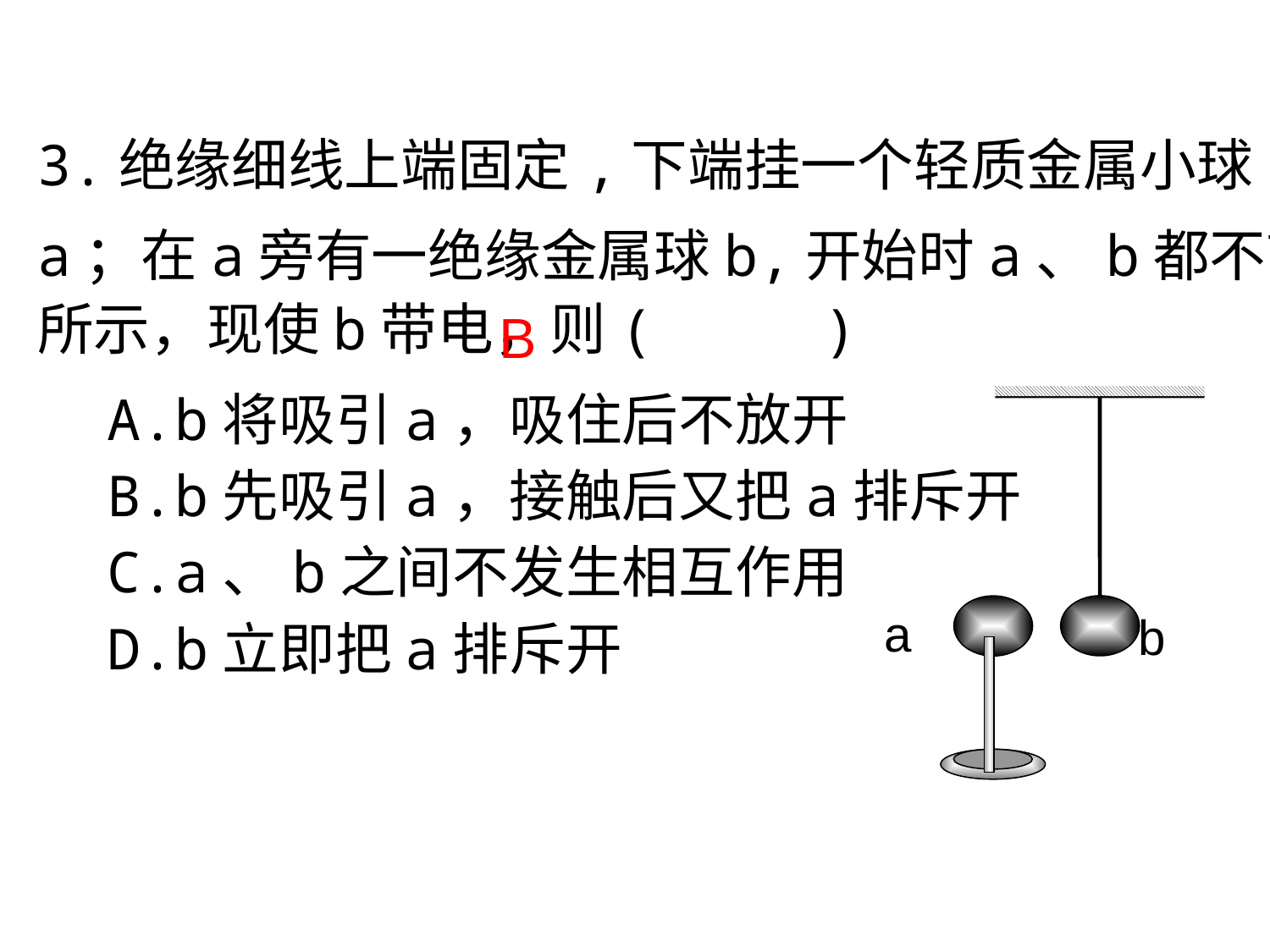

3.绝缘细线上端固定,下端挂一个轻质金属小球
a；在a旁有一绝缘金属球b,开始时a、b都不带电如图所示，现使b带电，则(     )
　A.b将吸引a，吸住后不放开
　B.b先吸引a，接触后又把a排斥开
　C.a、b之间不发生相互作用
　D.b立即把a排斥开

  B

a

b